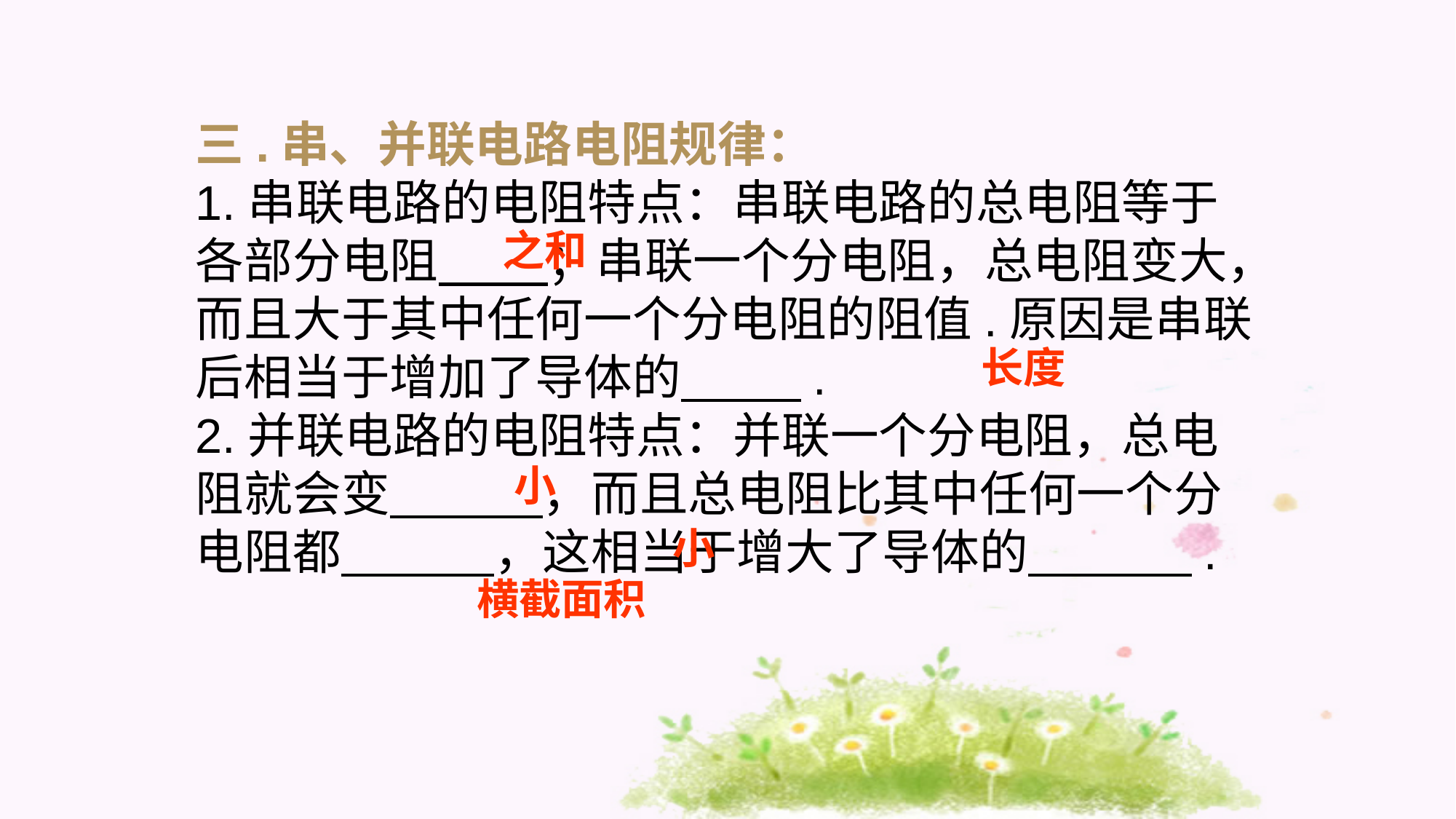

三.串、并联电路电阻规律：
1.串联电路的电阻特点：串联电路的总电阻等于各部分电阻          ；串联一个分电阻，总电阻变大，而且大于其中任何一个分电阻的阻值.原因是串联后相当于增加了导体的           .
2.并联电路的电阻特点：并联一个分电阻，总电阻就会变              ，而且总电阻比其中任何一个分电阻都              ，这相当于增大了导体的               .

之和
长度
小
小
横截面积